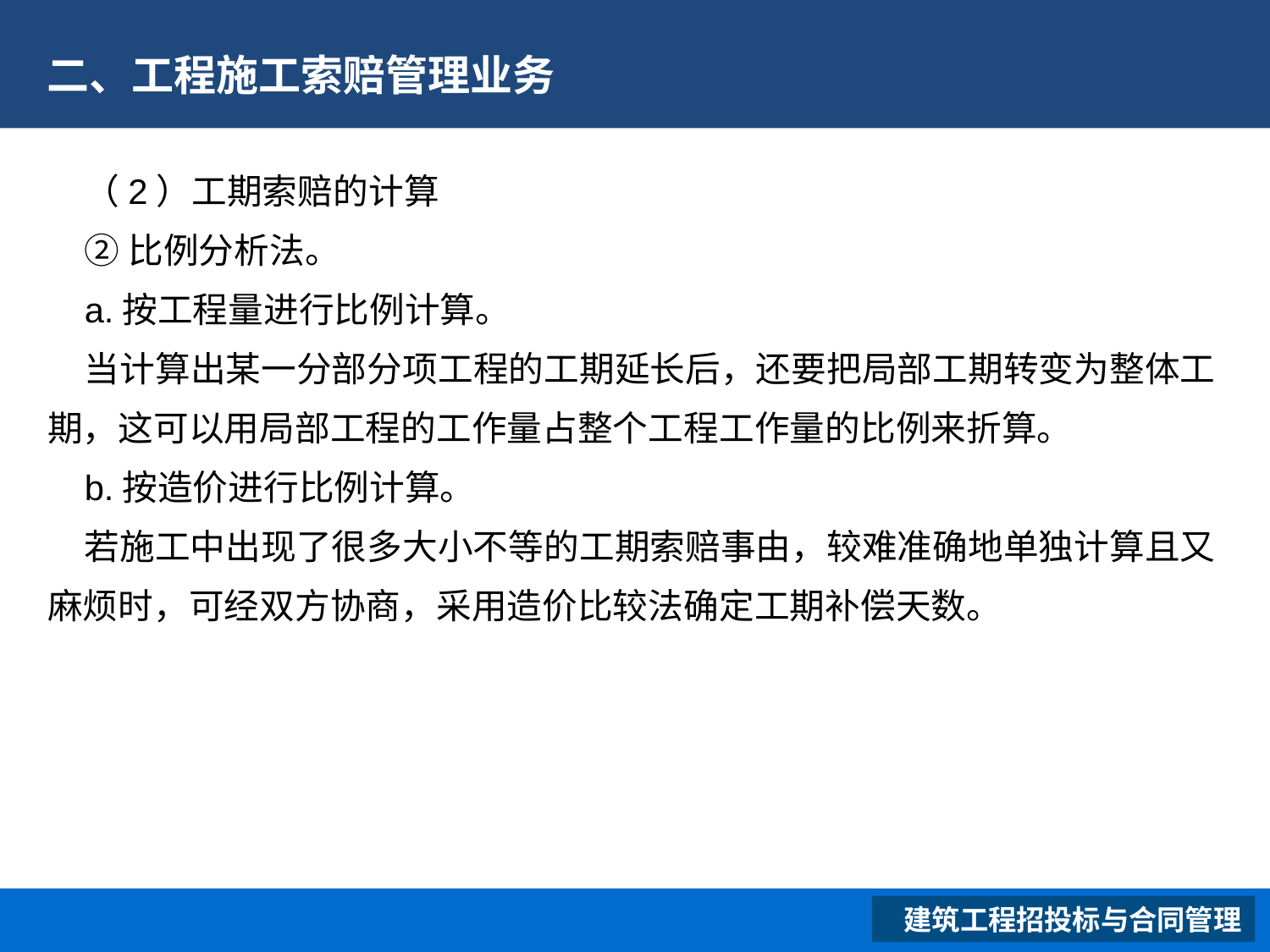

# 二、工程施工索赔管理业务
（2）工期索赔的计算
②比例分析法。
a.按工程量进行比例计算。
当计算出某一分部分项工程的工期延长后，还要把局部工期转变为整体工期，这可以用局部工程的工作量占整个工程工作量的比例来折算。
b.按造价进行比例计算。
若施工中出现了很多大小不等的工期索赔事由，较难准确地单独计算且又麻烦时，可经双方协商，采用造价比较法确定工期补偿天数。

  建筑工程招投标与合同管理
XXXXXXXXXXXXXXXXXX